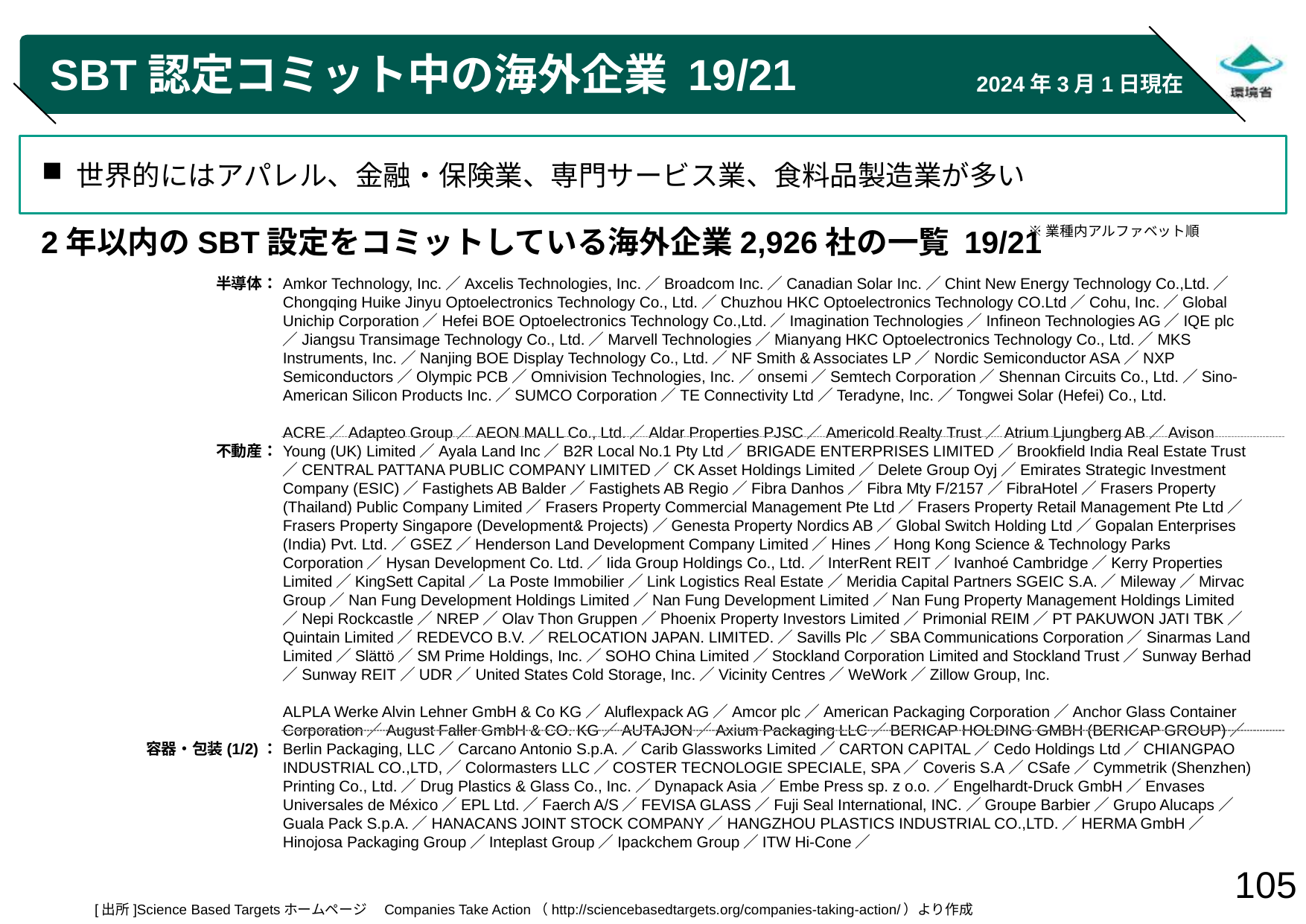

# SBT認定コミット中の海外企業 19/21
2024年3月1日現在
世界的にはアパレル、金融・保険業、専門サービス業、食料品製造業が多い
※業種内アルファベット順
2年以内のSBT設定をコミットしている海外企業2,926社の一覧 19/21
半導体：

不動産：

容器・包装(1/2)：

Amkor Technology, Inc.／Axcelis Technologies, Inc.／Broadcom Inc.／Canadian Solar Inc.／Chint New Energy Technology Co.,Ltd.／Chongqing Huike Jinyu Optoelectronics Technology Co., Ltd.／Chuzhou HKC Optoelectronics Technology CO.Ltd／Cohu, Inc.／Global Unichip Corporation／Hefei BOE Optoelectronics Technology Co.,Ltd.／Imagination Technologies／Infineon Technologies AG／IQE plc／Jiangsu Transimage Technology Co., Ltd.／Marvell Technologies／Mianyang HKC Optoelectronics Technology Co., Ltd.／MKS Instruments, Inc.／Nanjing BOE Display Technology Co., Ltd.／NF Smith & Associates LP／Nordic Semiconductor ASA／NXP Semiconductors／Olympic PCB／Omnivision Technologies, Inc.／onsemi／Semtech Corporation／Shennan Circuits Co., Ltd.／Sino-American Silicon Products Inc.／SUMCO Corporation／TE Connectivity Ltd／Teradyne, Inc.／Tongwei Solar (Hefei) Co., Ltd.

ACRE／Adapteo Group／AEON MALL Co., Ltd.／Aldar Properties PJSC／Americold Realty Trust／Atrium Ljungberg AB／Avison Young (UK) Limited／Ayala Land Inc／B2R Local No.1 Pty Ltd／BRIGADE ENTERPRISES LIMITED／Brookfield India Real Estate Trust／CENTRAL PATTANA PUBLIC COMPANY LIMITED／CK Asset Holdings Limited／Delete Group Oyj／Emirates Strategic Investment Company (ESIC)／Fastighets AB Balder／Fastighets AB Regio／Fibra Danhos／Fibra Mty F/2157／FibraHotel／Frasers Property (Thailand) Public Company Limited／Frasers Property Commercial Management Pte Ltd／Frasers Property Retail Management Pte Ltd／Frasers Property Singapore (Development& Projects)／Genesta Property Nordics AB／Global Switch Holding Ltd／Gopalan Enterprises (India) Pvt. Ltd.／GSEZ／Henderson Land Development Company Limited／Hines／Hong Kong Science & Technology Parks Corporation／Hysan Development Co. Ltd.／Iida Group Holdings Co., Ltd.／InterRent REIT／Ivanhoé Cambridge／Kerry Properties Limited／KingSett Capital／La Poste Immobilier／Link Logistics Real Estate／Meridia Capital Partners SGEIC S.A.／Mileway／Mirvac Group／Nan Fung Development Holdings Limited／Nan Fung Development Limited／Nan Fung Property Management Holdings Limited／Nepi Rockcastle／NREP／Olav Thon Gruppen／Phoenix Property Investors Limited／Primonial REIM／PT PAKUWON JATI TBK／Quintain Limited／REDEVCO B.V.／RELOCATION JAPAN. LIMITED.／Savills Plc／SBA Communications Corporation／Sinarmas Land Limited／Slättö／SM Prime Holdings, Inc.／SOHO China Limited／Stockland Corporation Limited and Stockland Trust／Sunway Berhad／Sunway REIT／UDR／United States Cold Storage, Inc.／Vicinity Centres／WeWork／Zillow Group, Inc.

ALPLA Werke Alvin Lehner GmbH & Co KG／Aluflexpack AG／Amcor plc／American Packaging Corporation／Anchor Glass Container Corporation／August Faller GmbH & CO. KG／AUTAJON／Axium Packaging LLC／BERICAP HOLDING GMBH (BERICAP GROUP)／Berlin Packaging, LLC／Carcano Antonio S.p.A.／Carib Glassworks Limited／CARTON CAPITAL／Cedo Holdings Ltd／CHIANGPAO INDUSTRIAL CO.,LTD,／Colormasters LLC／COSTER TECNOLOGIE SPECIALE, SPA／Coveris S.A／CSafe／Cymmetrik (Shenzhen) Printing Co., Ltd.／Drug Plastics & Glass Co., Inc.／Dynapack Asia／Embe Press sp. z o.o.／Engelhardt-Druck GmbH／Envases Universales de México／EPL Ltd.／Faerch A/S／FEVISA GLASS／Fuji Seal International, INC.／Groupe Barbier／Grupo Alucaps／Guala Pack S.p.A.／HANACANS JOINT STOCK COMPANY／HANGZHOU PLASTICS INDUSTRIAL CO.,LTD.／HERMA GmbH／Hinojosa Packaging Group／Inteplast Group／Ipackchem Group／ITW Hi-Cone／

[出所]Science Based Targetsホームページ　Companies Take Action（http://sciencebasedtargets.org/companies-taking-action/）より作成